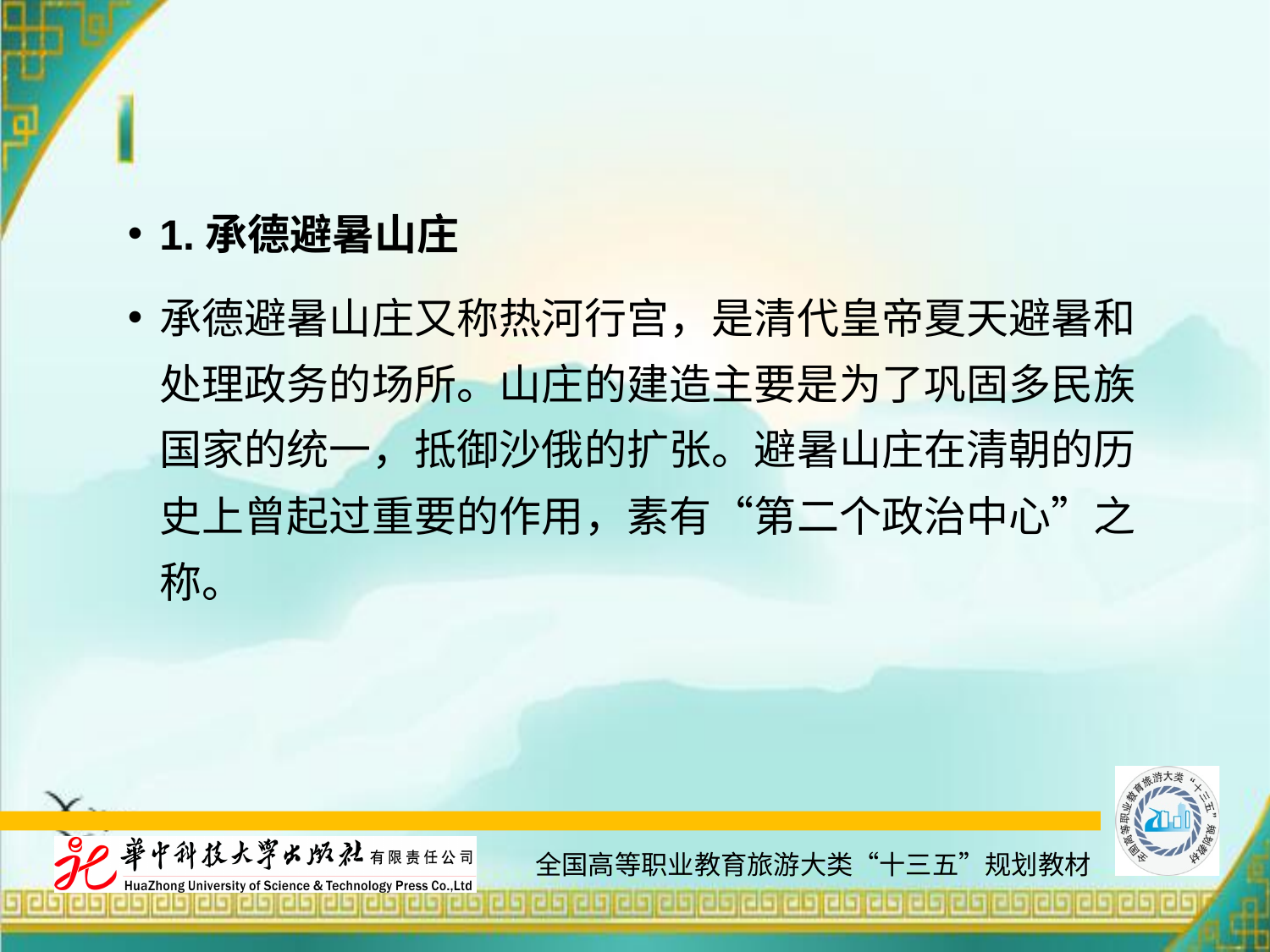

#
1.承德避暑山庄
承德避暑山庄又称热河行宫，是清代皇帝夏天避暑和处理政务的场所。山庄的建造主要是为了巩固多民族国家的统一，抵御沙俄的扩张。避暑山庄在清朝的历史上曾起过重要的作用，素有“第二个政治中心”之称。